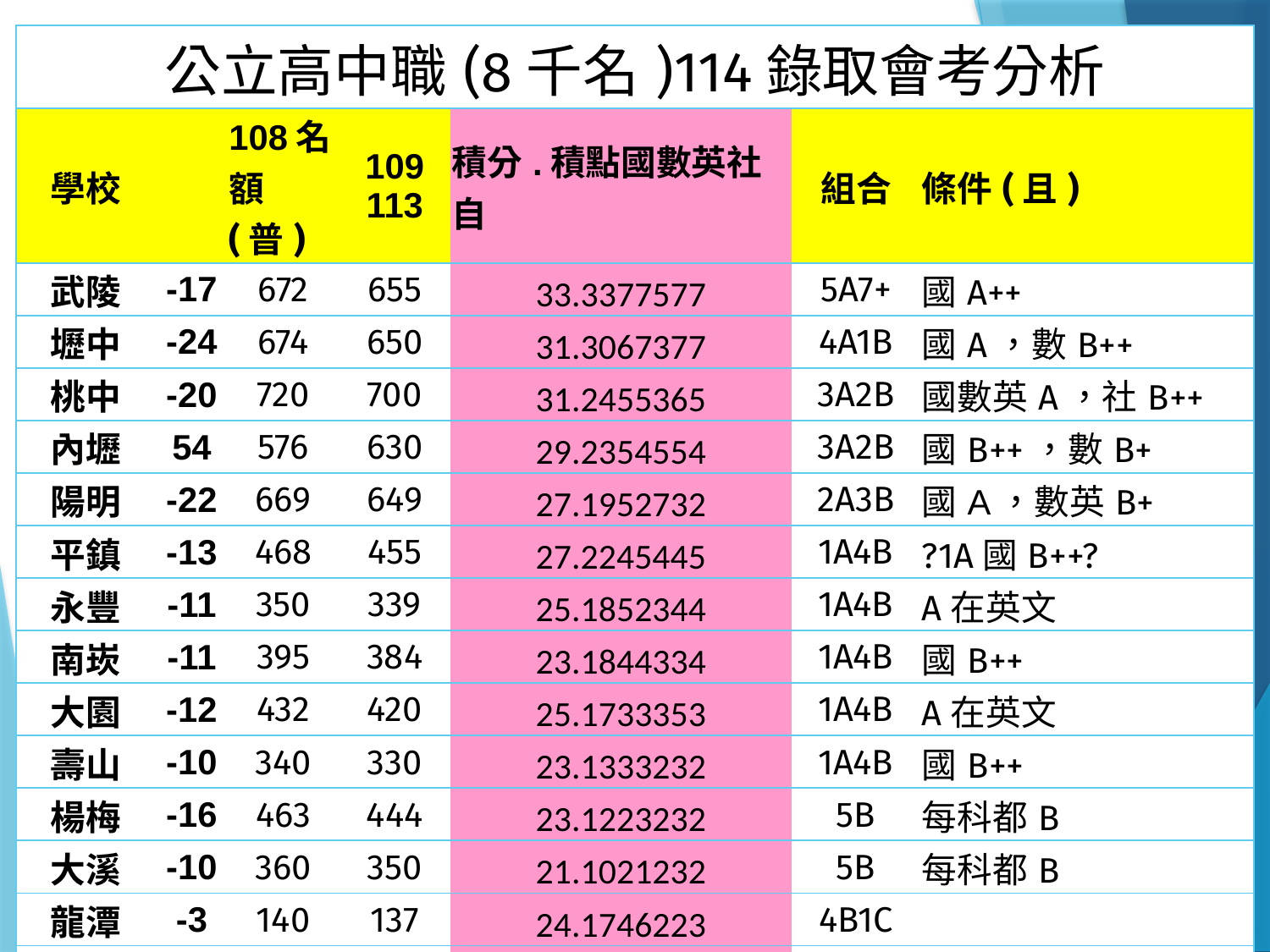

| 公立高中職(8千名)114錄取會考分析 |  |  |  |  |  |  |
| --- | --- | --- | --- | --- | --- | --- |
| 學校 |  | 108名額(普) | 109 113 | 積分.積點國數英社自 | 組合 | 條件(且) |
| 武陵 | -17 | 672 | 655 | 33.3377577 | 5A7+ | 國A++ |
| 壢中 | -24 | 674 | 650 | 31.3067377 | 4A1B | 國A，數B++ |
| 桃中 | -20 | 720 | 700 | 31.2455365 | 3A2B | 國數英A，社B++ |
| 內壢 | 54 | 576 | 630 | 29.2354554 | 3A2B | 國B++，數B+ |
| 陽明 | -22 | 669 | 649 | 27.1952732 | 2A3B | 國A，數英B+ |
| 平鎮 | -13 | 468 | 455 | 27.2245445 | 1A4B | ?1A國B++? |
| 永豐 | -11 | 350 | 339 | 25.1852344 | 1A4B | A在英文 |
| 南崁 | -11 | 395 | 384 | 23.1844334 | 1A4B | 國B++ |
| 大園 | -12 | 432 | 420 | 25.1733353 | 1A4B | A在英文 |
| 壽山 | -10 | 340 | 330 | 23.1333232 | 1A4B | 國B++ |
| 楊梅 | -16 | 463 | 444 | 23.1223232 | 5B | 每科都B |
| 大溪 | -10 | 360 | 350 | 21.1021232 | 5B | 每科都B |
| 龍潭 | -3 | 140 | 137 | 24.1746223 | 4B1C |  |
|  |  |  |  |  |  |  |
| 桃農 |  |  |  | 21.1232142 | 5B |  |
| 壢商 |  |  |  | 21.1121422 | 5B |  |
| 壢家 |  |  |  | 23.1022222 | 5B |  |
| 馬祖 |  |  | 45 | 12.0611121 | 5B |  |